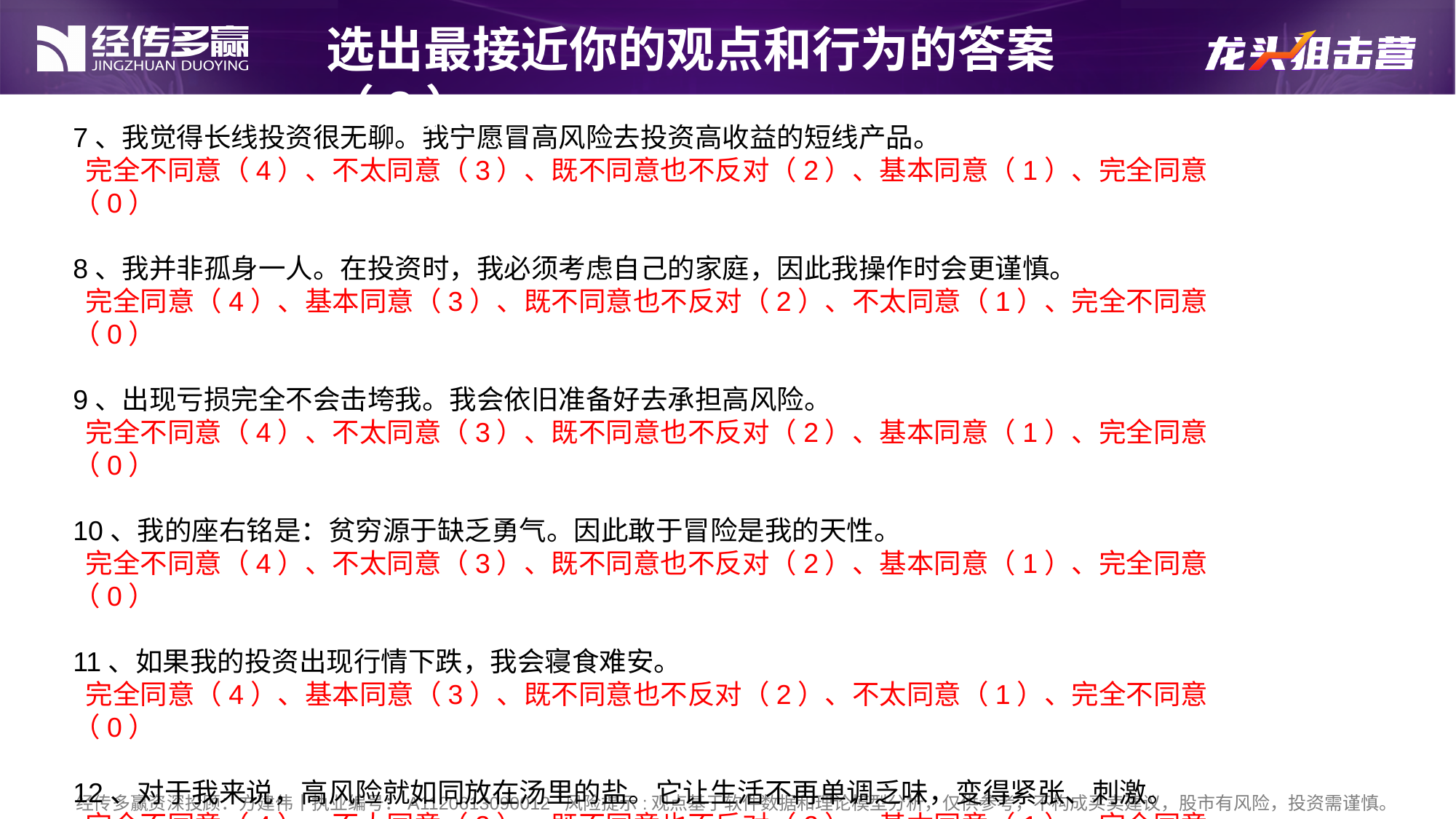

选出最接近你的观点和行为的答案（2）
7、我觉得长线投资很无聊。我宁愿冒高风险去投资高收益的短线产品。
 完全不同意（4）、不太同意（3）、既不同意也不反对（2）、基本同意（1）、完全同意（0）

8、我并非孤身一人。在投资时，我必须考虑自己的家庭，因此我操作时会更谨慎。
 完全同意（4）、基本同意（3）、既不同意也不反对（2）、不太同意（1）、完全不同意（0）

9、出现亏损完全不会击垮我。我会依旧准备好去承担高风险。
 完全不同意（4）、不太同意（3）、既不同意也不反对（2）、基本同意（1）、完全同意（0）

10、我的座右铭是：贫穷源于缺乏勇气。因此敢于冒险是我的天性。
 完全不同意（4）、不太同意（3）、既不同意也不反对（2）、基本同意（1）、完全同意（0）

11、如果我的投资出现行情下跌，我会寝食难安。
 完全同意（4）、基本同意（3）、既不同意也不反对（2）、不太同意（1）、完全不同意（0）

12、对于我来说，高风险就如同放在汤里的盐。它让生活不再单调乏味，变得紧张、刺激。
 完全不同意（4）、不太同意（3）、既不同意也不反对（2）、基本同意（1）、完全同意（0）